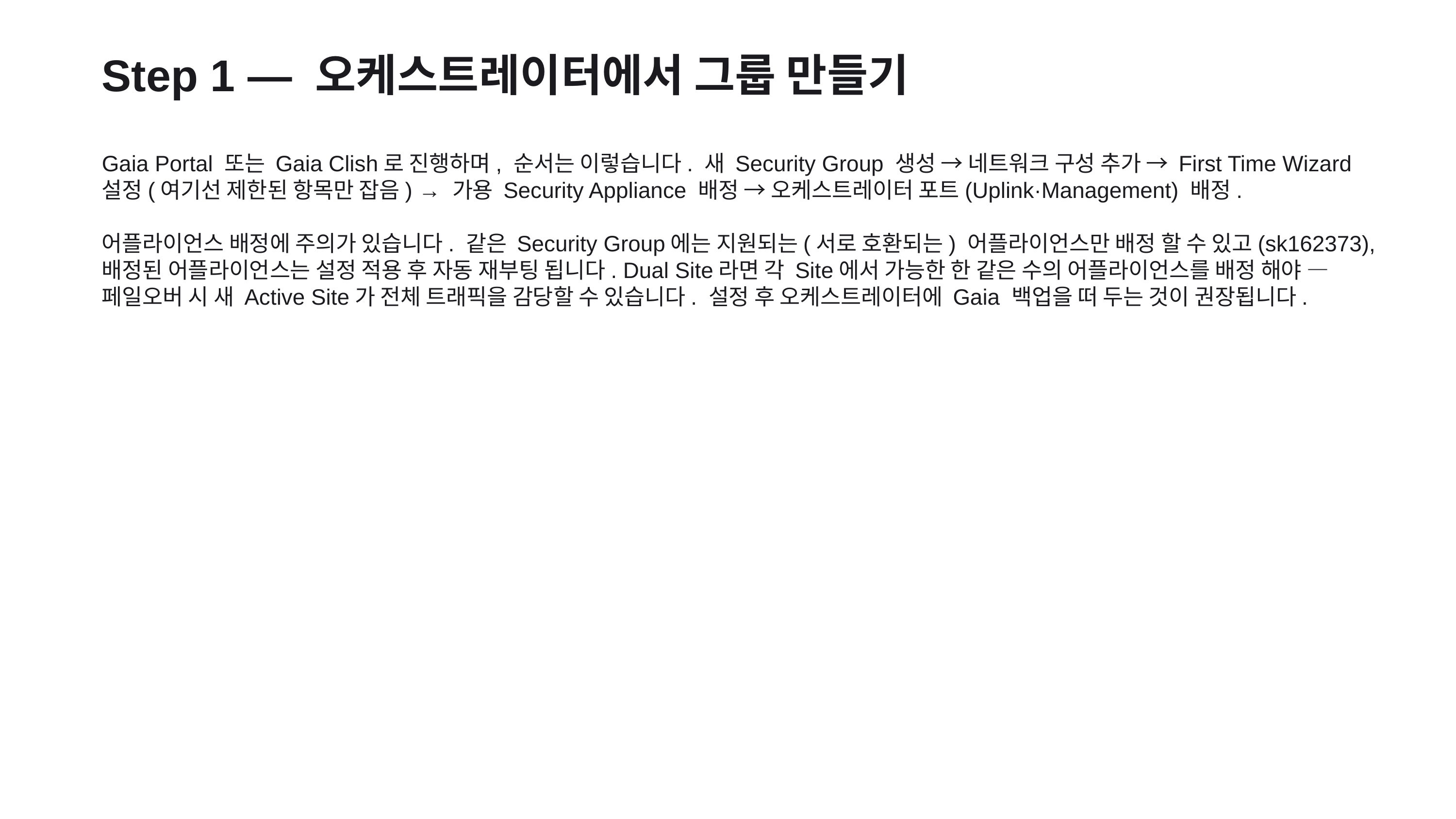

Step 1 — 오케스트레이터에서 그룹 만들기
Gaia Portal 또는 Gaia Clish로 진행하며, 순서는 이렇습니다. 새 Security Group 생성 → 네트워크 구성 추가 → First Time Wizard 설정(여기선 제한된 항목만 잡음) → 가용 Security Appliance 배정 → 오케스트레이터 포트(Uplink·Management) 배정.

어플라이언스 배정에 주의가 있습니다. 같은 Security Group에는 지원되는(서로 호환되는) 어플라이언스만 배정 할 수 있고(sk162373), 배정된 어플라이언스는 설정 적용 후 자동 재부팅 됩니다. Dual Site라면 각 Site에서 가능한 한 같은 수의 어플라이언스를 배정 해야 — 페일오버 시 새 Active Site가 전체 트래픽을 감당할 수 있습니다. 설정 후 오케스트레이터에 Gaia 백업을 떠 두는 것이 권장됩니다.